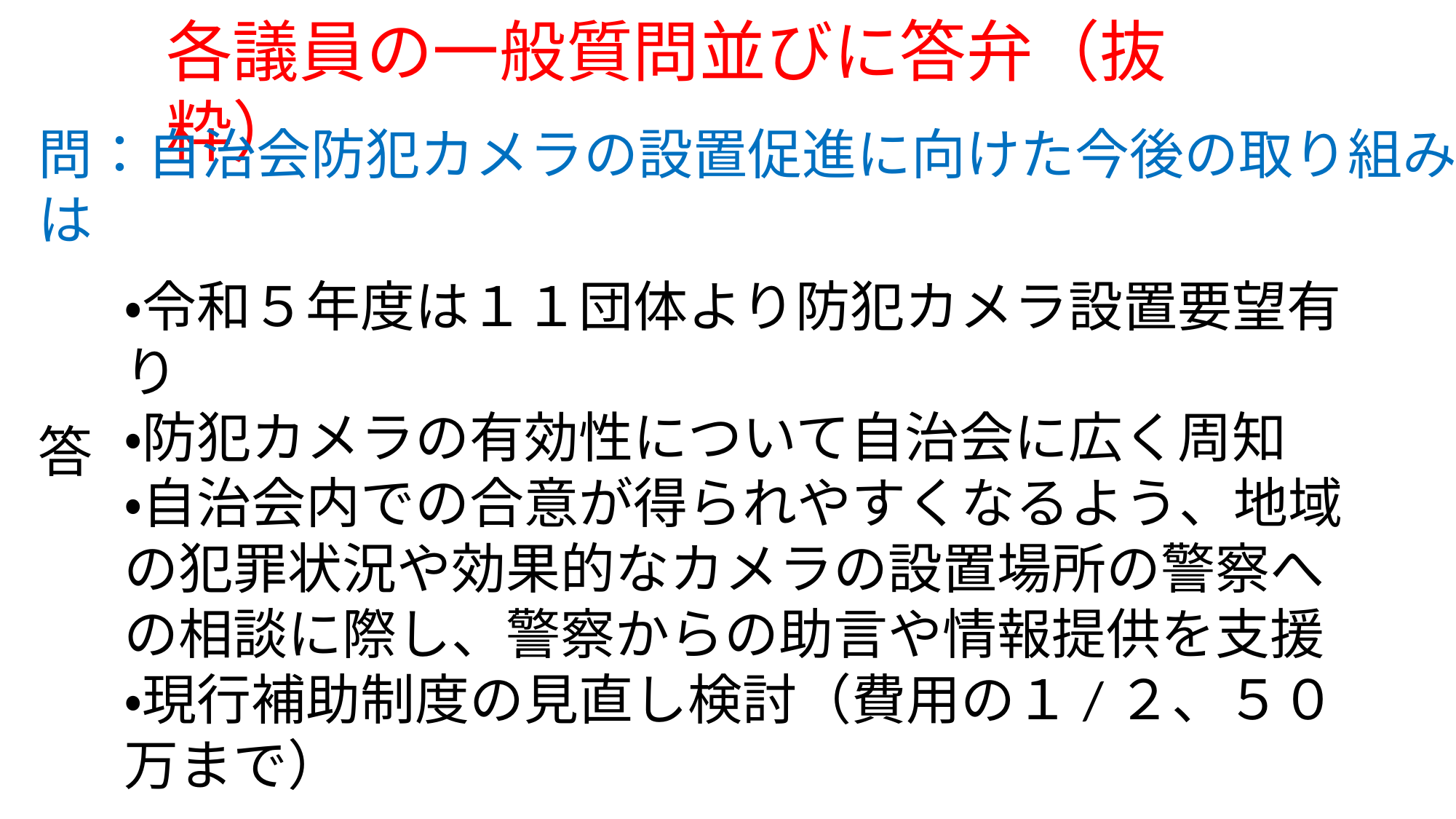

各議員の一般質問並びに答弁（抜粋）
問：自治会防犯カメラの設置促進に向けた今後の取り組みは
・令和５年度は１１団体より防犯カメラ設置要望有り
・防犯カメラの有効性について自治会に広く周知
・自治会内での合意が得られやすくなるよう、地域の犯罪状況や効果的なカメラの設置場所の警察への相談に際し、警察からの助言や情報提供を支援
・現行補助制度の見直し検討（費用の１/２、５０万まで）
答